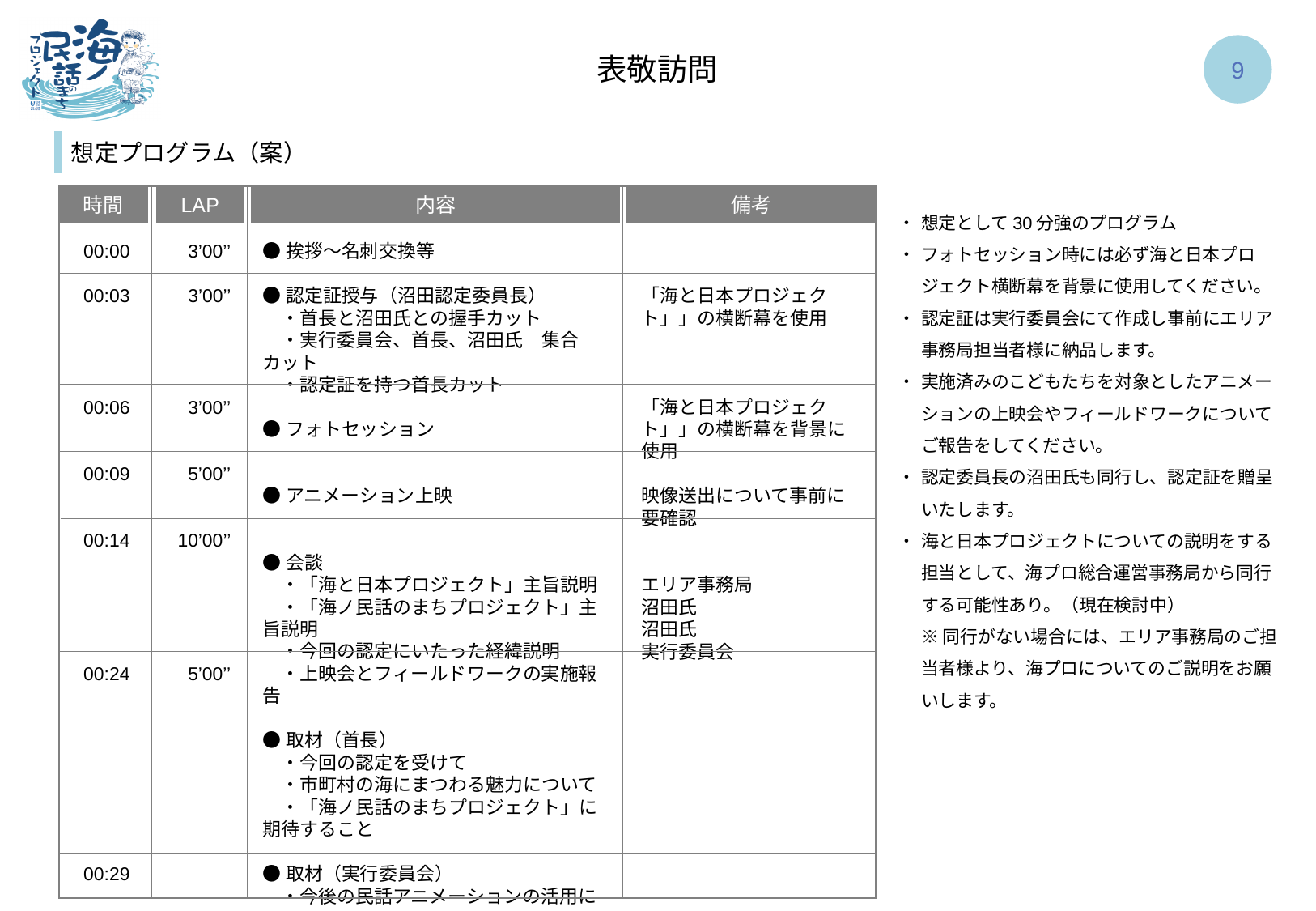

表敬訪問
9
想定プログラム（案）

時間
LAP
備考
内容
・	想定として30分強のプログラム
・	フォトセッション時には必ず海と日本プロジェクト横断幕を背景に使用してください。
・	認定証は実行委員会にて作成し事前にエリア事務局担当者様に納品します。
・	実施済みのこどもたちを対象としたアニメーションの上映会やフィールドワークについてご報告をしてください。
・	認定委員長の沼田氏も同行し、認定証を贈呈いたします。
・	海と日本プロジェクトについての説明をする担当として、海プロ総合運営事務局から同行する可能性あり。（現在検討中）
	※同行がない場合には、エリア事務局のご担当者様より、海プロについてのご説明をお願いします。
00:00

00:03

00:06

00:09

00:14

00:24

00:29
3’00’’

3’00’’

3’00’’

5’00’’

10’00’’

5’00’’

●挨拶～名刺交換等

●認定証授与（沼田認定委員長）
　・首長と沼田氏との握手カット
　・実行委員会、首長、沼田氏　集合カット
　・認定証を持つ首長カット

●フォトセッション

●アニメーション上映

●会談
　・「海と日本プロジェクト」主旨説明
　・「海ノ民話のまちプロジェクト」主旨説明
　・今回の認定にいたった経緯説明
　・上映会とフィールドワークの実施報告

●取材（首長）
　・今回の認定を受けて
　・市町村の海にまつわる魅力について
　・「海ノ民話のまちプロジェクト」に期待すること

●取材（実行委員会）
　・今後の民話アニメーションの活用について
　・市町村の皆様にひとこと

●終了～後片付け

「海と日本プロジェクト」」の横断幕を使用

「海と日本プロジェクト」」の横断幕を背景に使用

映像送出について事前に要確認

エリア事務局
沼田氏
沼田氏
実行委員会